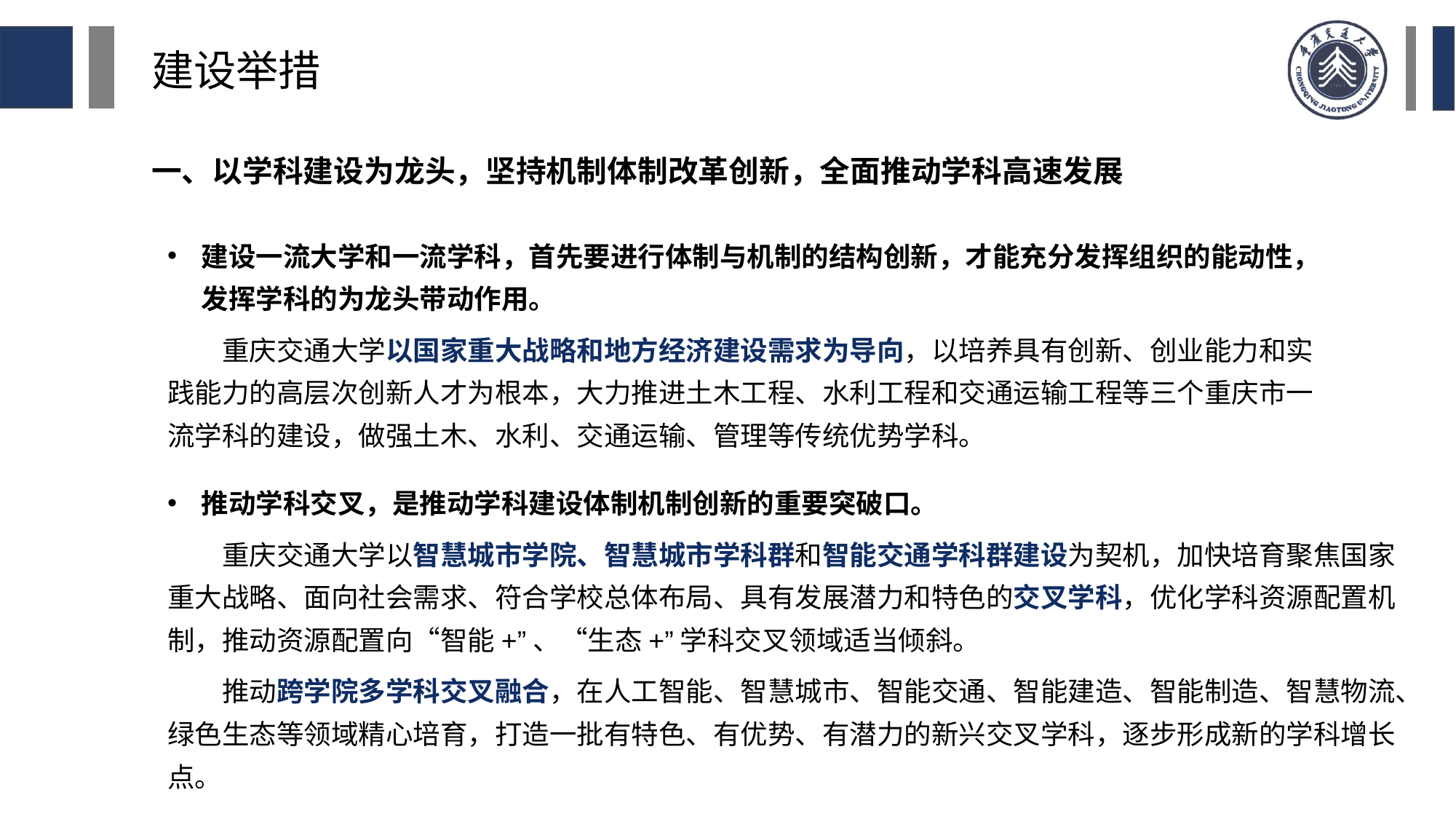

建设举措
一、以学科建设为龙头，坚持机制体制改革创新，全面推动学科高速发展
建设一流大学和一流学科，首先要进行体制与机制的结构创新，才能充分发挥组织的能动性，发挥学科的为龙头带动作用。
重庆交通大学以国家重大战略和地方经济建设需求为导向，以培养具有创新、创业能力和实践能力的高层次创新人才为根本，大力推进土木工程、水利工程和交通运输工程等三个重庆市一流学科的建设，做强土木、水利、交通运输、管理等传统优势学科。
推动学科交叉，是推动学科建设体制机制创新的重要突破口。
重庆交通大学以智慧城市学院、智慧城市学科群和智能交通学科群建设为契机，加快培育聚焦国家重大战略、面向社会需求、符合学校总体布局、具有发展潜力和特色的交叉学科，优化学科资源配置机制，推动资源配置向“智能+”、“生态+”学科交叉领域适当倾斜。
推动跨学院多学科交叉融合，在人工智能、智慧城市、智能交通、智能建造、智能制造、智慧物流、绿色生态等领域精心培育，打造一批有特色、有优势、有潜力的新兴交叉学科，逐步形成新的学科增长点。